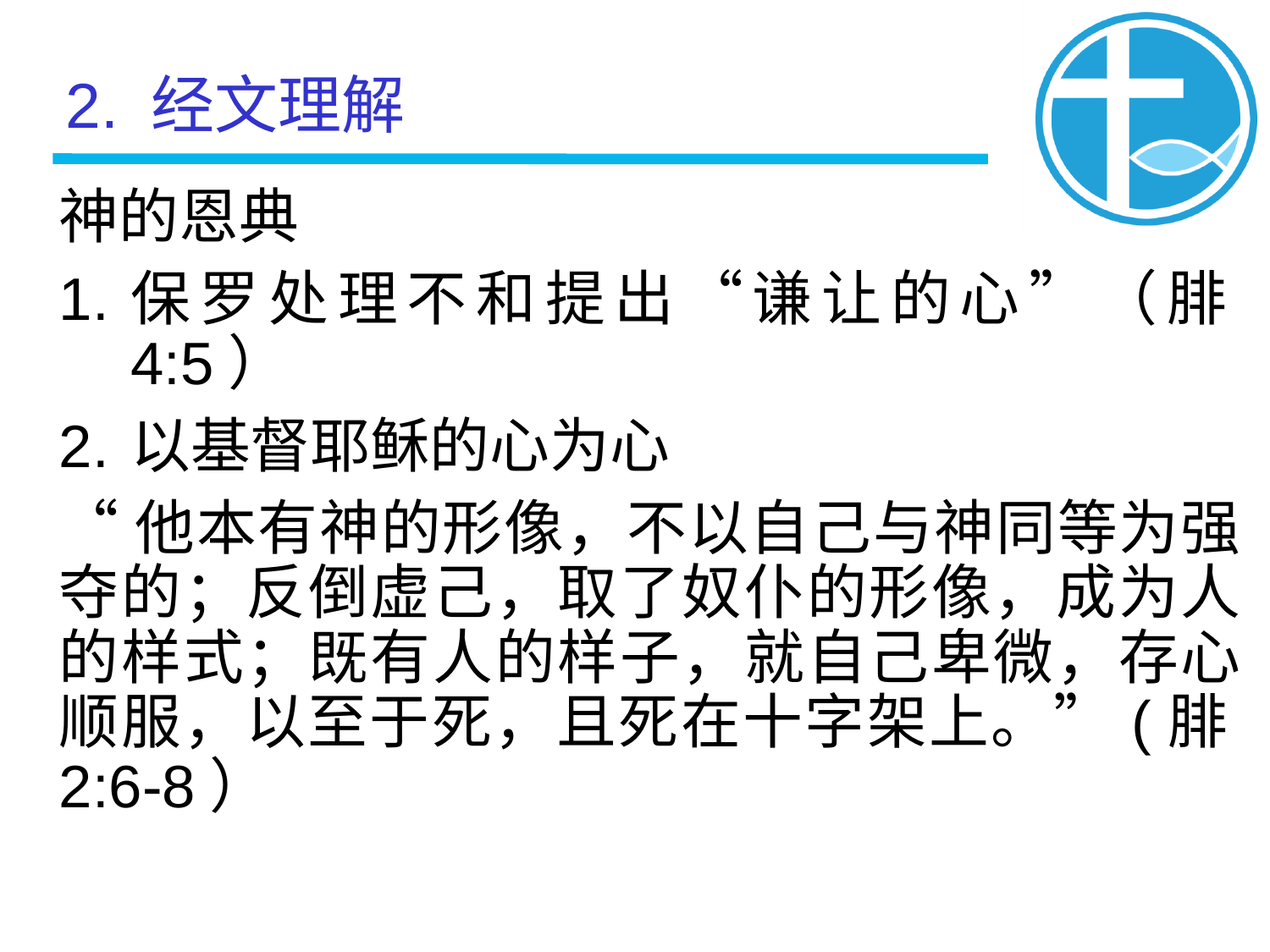

2. 经文理解
神的恩典
保罗处理不和提出“谦让的心”（腓4:5）
以基督耶稣的心为心
“他本有神的形像，不以自己与神同等为强夺的；反倒虚己，取了奴仆的形像，成为人的样式；既有人的样子，就自己卑微，存心顺服，以至于死，且死在十字架上。”(腓2:6-8）